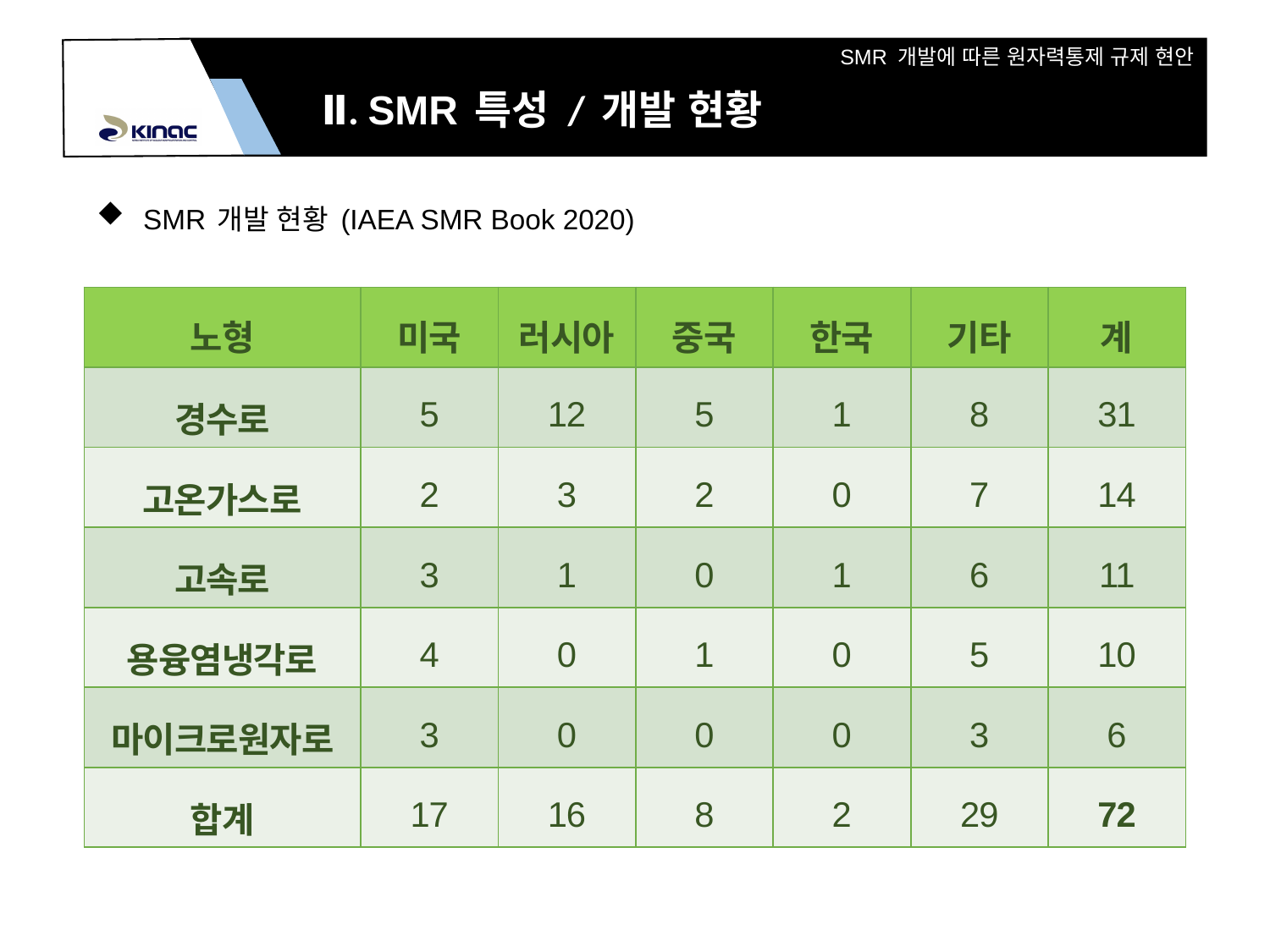

Ⅱ. SMR 특성 / 개발 현황
SMR 개발 현황 (IAEA SMR Book 2020)
| 노형 | 미국 | 러시아 | 중국 | 한국 | 기타 | 계 |
| --- | --- | --- | --- | --- | --- | --- |
| 경수로 | 5 | 12 | 5 | 1 | 8 | 31 |
| 고온가스로 | 2 | 3 | 2 | 0 | 7 | 14 |
| 고속로 | 3 | 1 | 0 | 1 | 6 | 11 |
| 용융염냉각로 | 4 | 0 | 1 | 0 | 5 | 10 |
| 마이크로원자로 | 3 | 0 | 0 | 0 | 3 | 6 |
| 합계 | 17 | 16 | 8 | 2 | 29 | 72 |